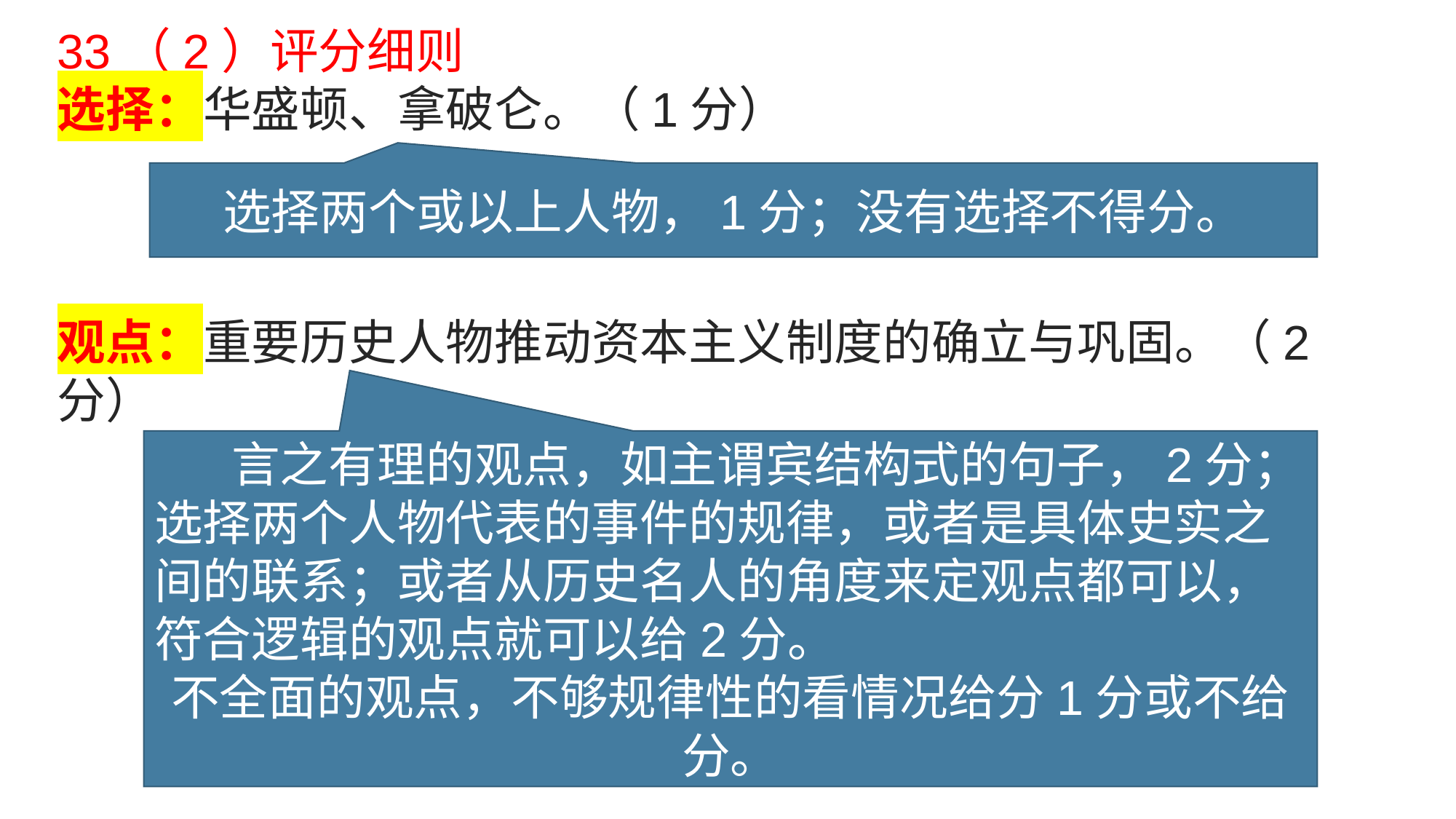

33（2）评分细则
选择：华盛顿、拿破仑。（1分）

观点：重要历史人物推动资本主义制度的确立与巩固。（2分）

选择两个或以上人物，1分；没有选择不得分。
      言之有理的观点，如主谓宾结构式的句子，2分；选择两个人物代表的事件的规律，或者是具体史实之间的联系；或者从历史名人的角度来定观点都可以，符合逻辑的观点就可以给2分。
不全面的观点，不够规律性的看情况给分1分或不给分。